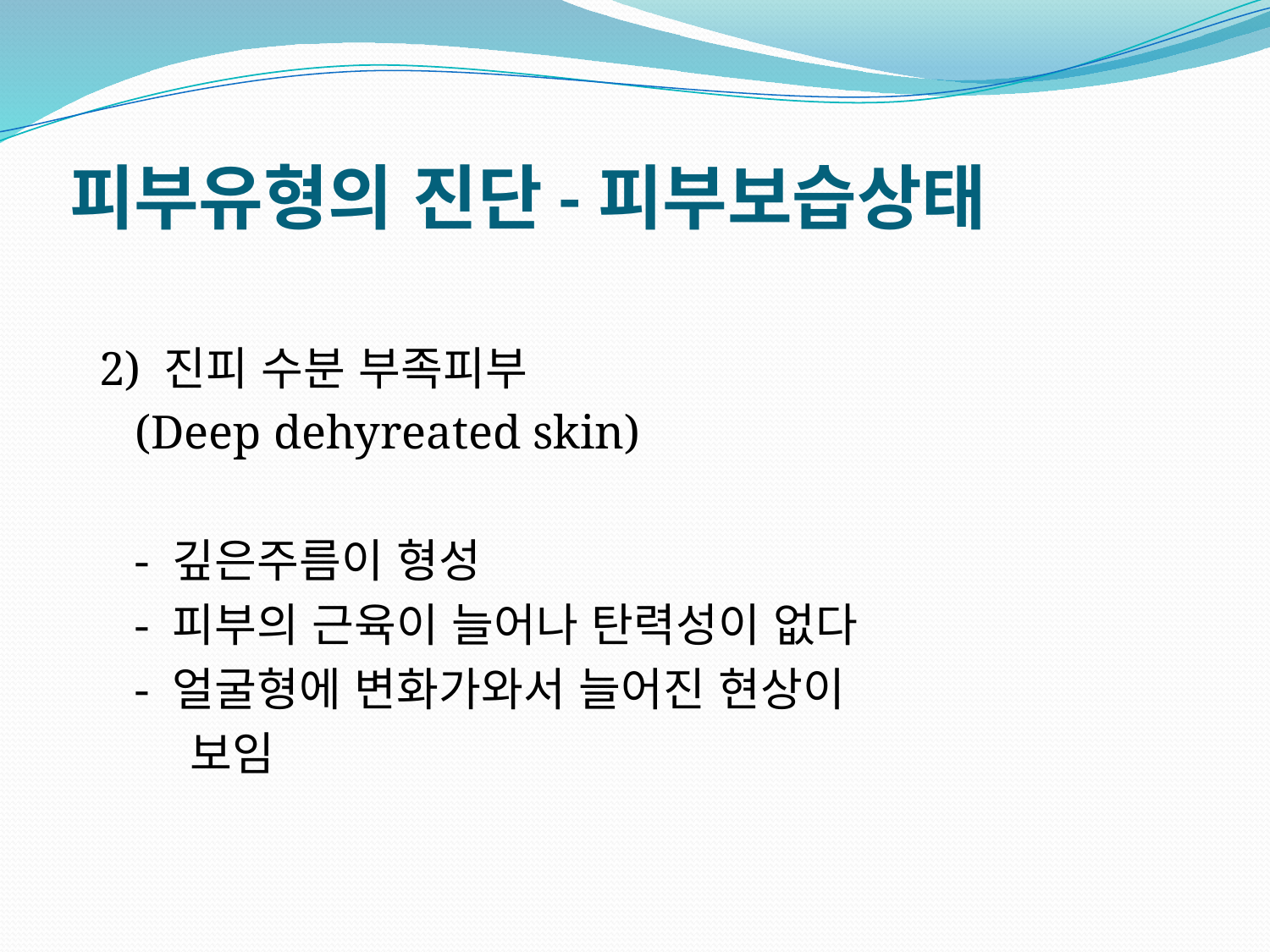

# 피부유형의 진단-피부보습상태

  2) 진피 수분 부족피부
     (Deep dehyreated skin)

     - 깊은주름이 형성
     - 피부의 근육이 늘어나 탄력성이 없다
     - 얼굴형에 변화가와서 늘어진 현상이
        보임